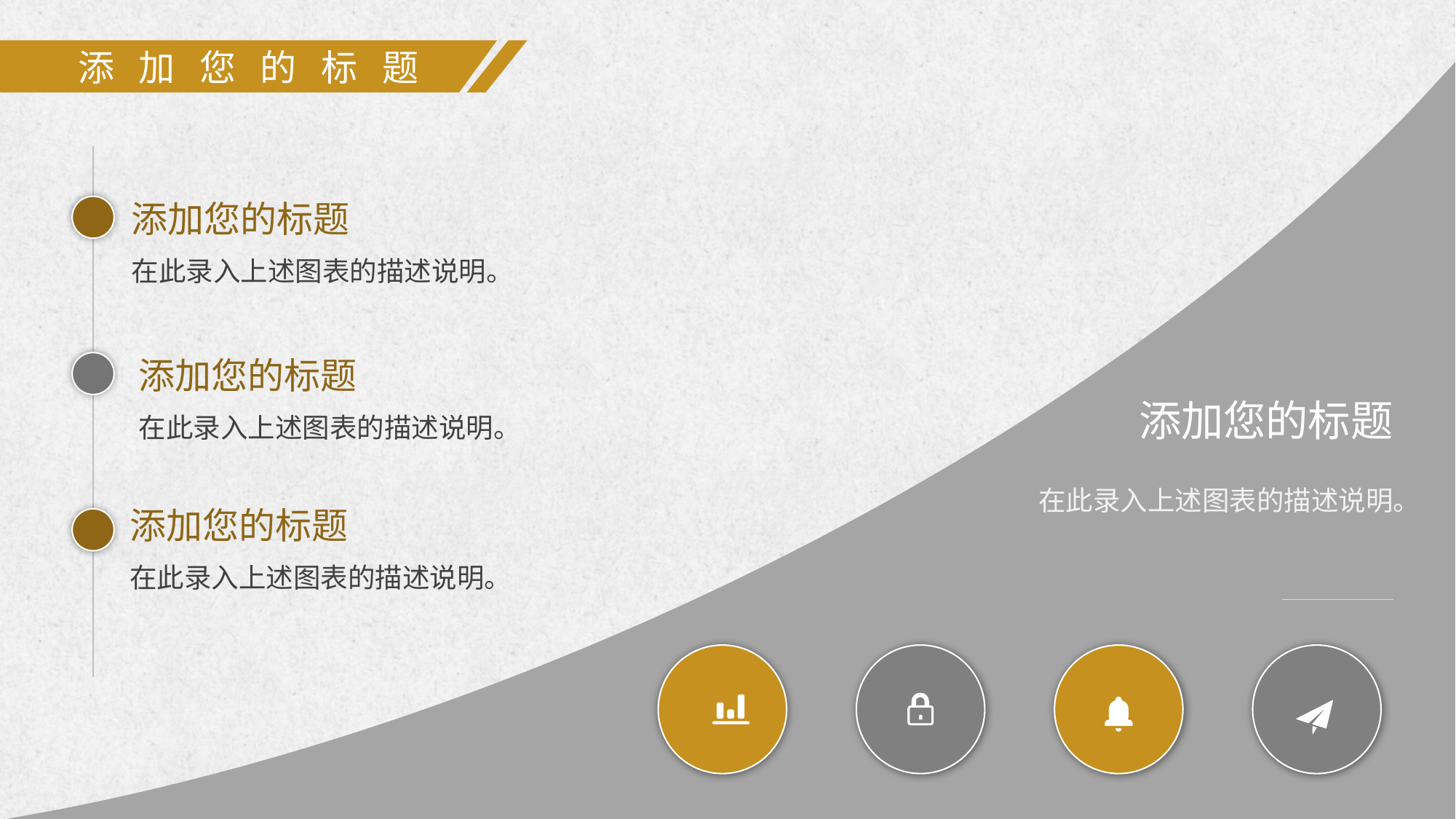

添   加   您   的   标   题

添加您的标题
在此录入上述图表的描述说明。

添加您的标题
在此录入上述图表的描述说明。

  添加您的标题
在此录入上述图表的描述说明。
添加您的标题
在此录入上述图表的描述说明。